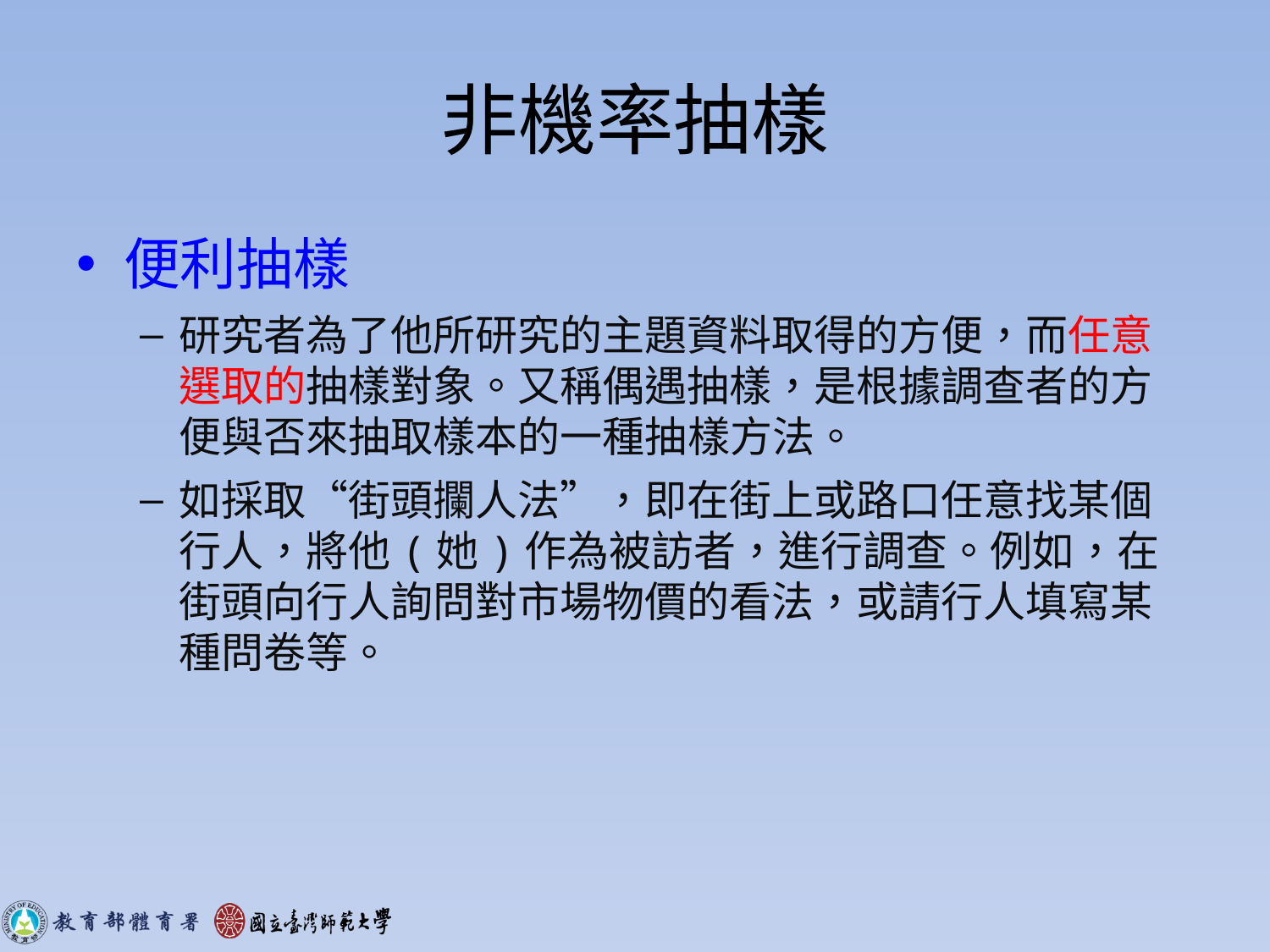

# 非機率抽樣
便利抽樣
研究者為了他所研究的主題資料取得的方便，而任意選取的抽樣對象。又稱偶遇抽樣，是根據調查者的方便與否來抽取樣本的一種抽樣方法。
如採取“街頭攔人法”，即在街上或路口任意找某個行人，將他(她)作為被訪者，進行調查。例如，在街頭向行人詢問對市場物價的看法，或請行人填寫某種問卷等。